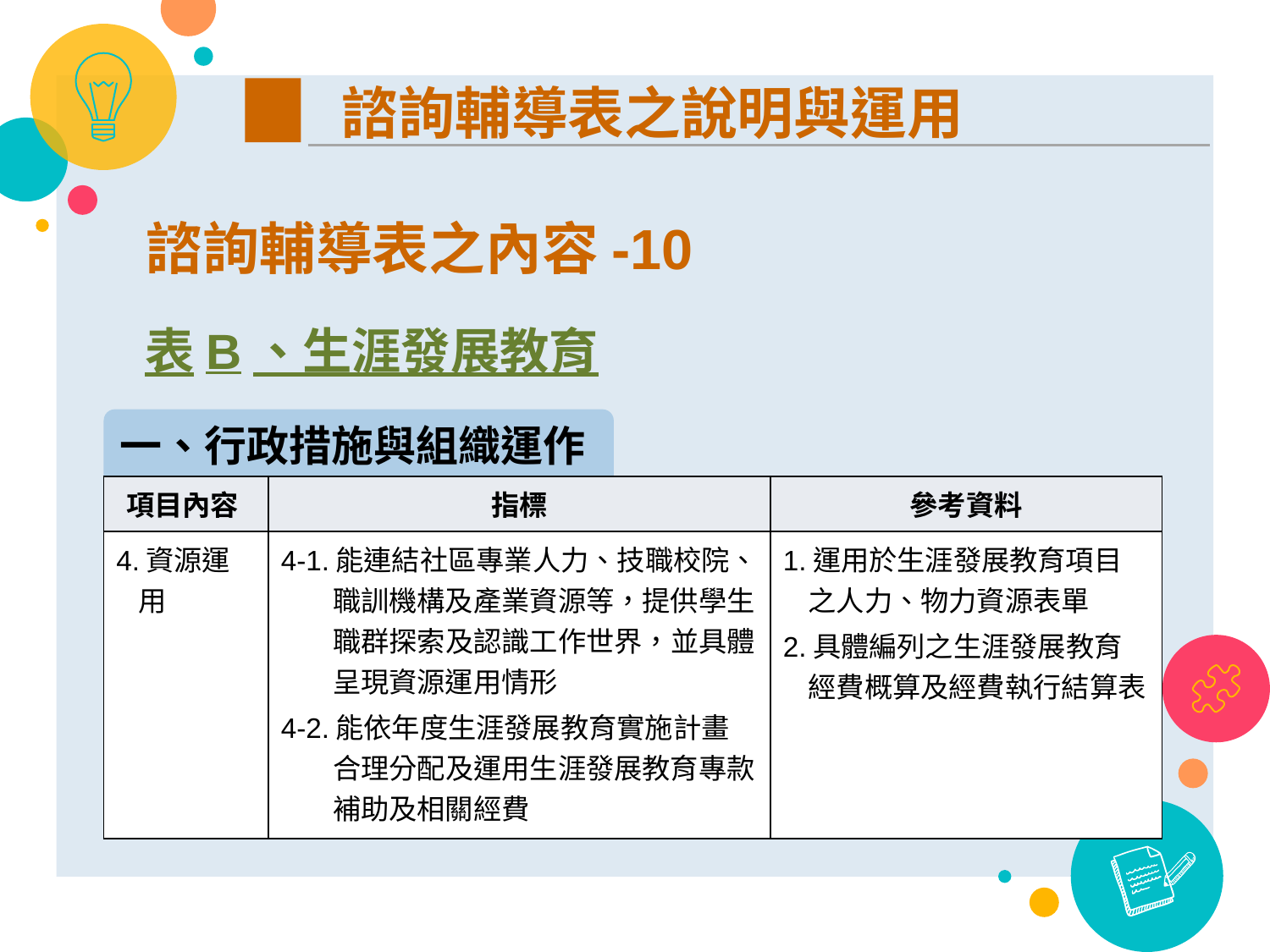

諮詢輔導表之說明與運用

諮詢輔導表之內容-10
表B、生涯發展教育
一、行政措施與組織運作
| 項目內容 | 指標 | 參考資料 |
| --- | --- | --- |
| 4.資源運用 | 4-1.能連結社區專業人力、技職校院、職訓機構及產業資源等，提供學生職群探索及認識工作世界，並具體呈現資源運用情形 4-2.能依年度生涯發展教育實施計畫合理分配及運用生涯發展教育專款補助及相關經費 | 1.運用於生涯發展教育項目之人力、物力資源表單 2.具體編列之生涯發展教育經費概算及經費執行結算表 |